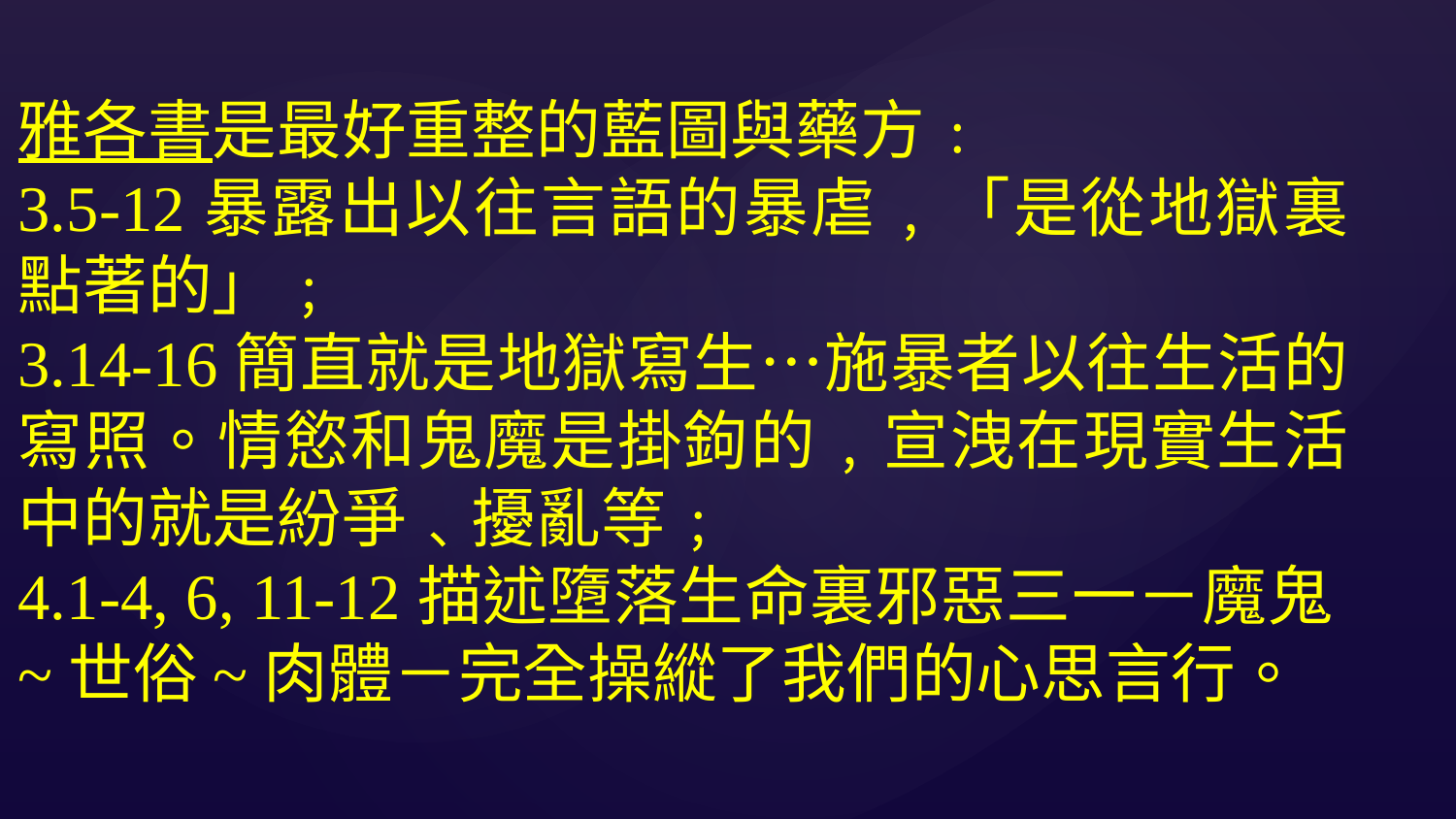

雅各書是最好重整的藍圖與藥方﹕
3.5-12暴露出以往言語的暴虐﹐「是從地獄裏點著的」﹔
3.14-16簡直就是地獄寫生…施暴者以往生活的寫照。情慾和鬼魔是掛鉤的﹐宣洩在現實生活中的就是紛爭﹑擾亂等﹔
4.1-4, 6, 11-12描述墮落生命裏邪惡三一－魔鬼~世俗~肉體－完全操縱了我們的心思言行。